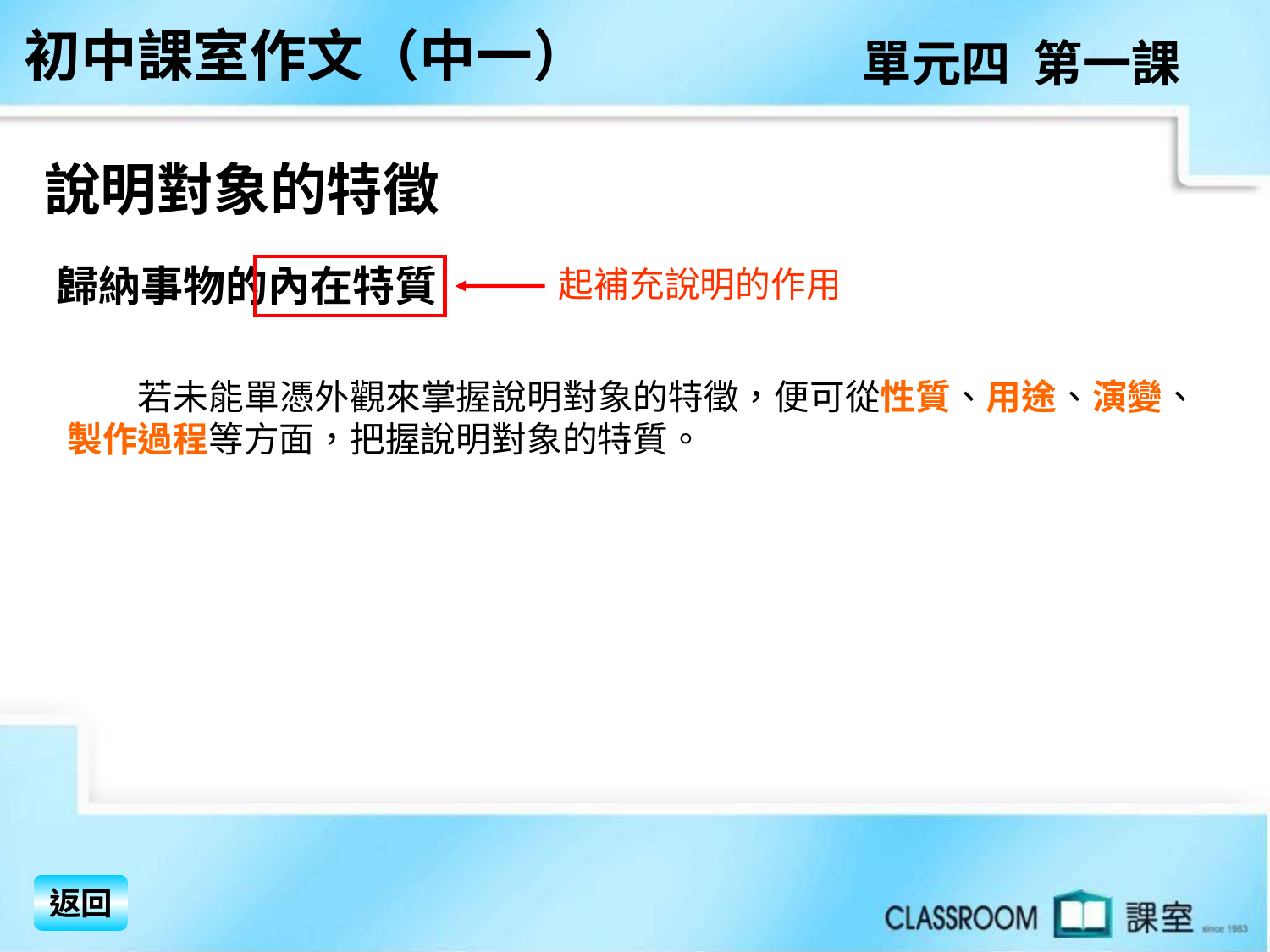

初中課室作文（中一）
單元四  第一課
說明對象的特徵
 歸納事物的內在特質

起補充說明的作用

　　若未能單憑外觀來掌握說明對象的特徵，便可從性質、用途、演變、製作過程等方面，把握說明對象的特質。
返回